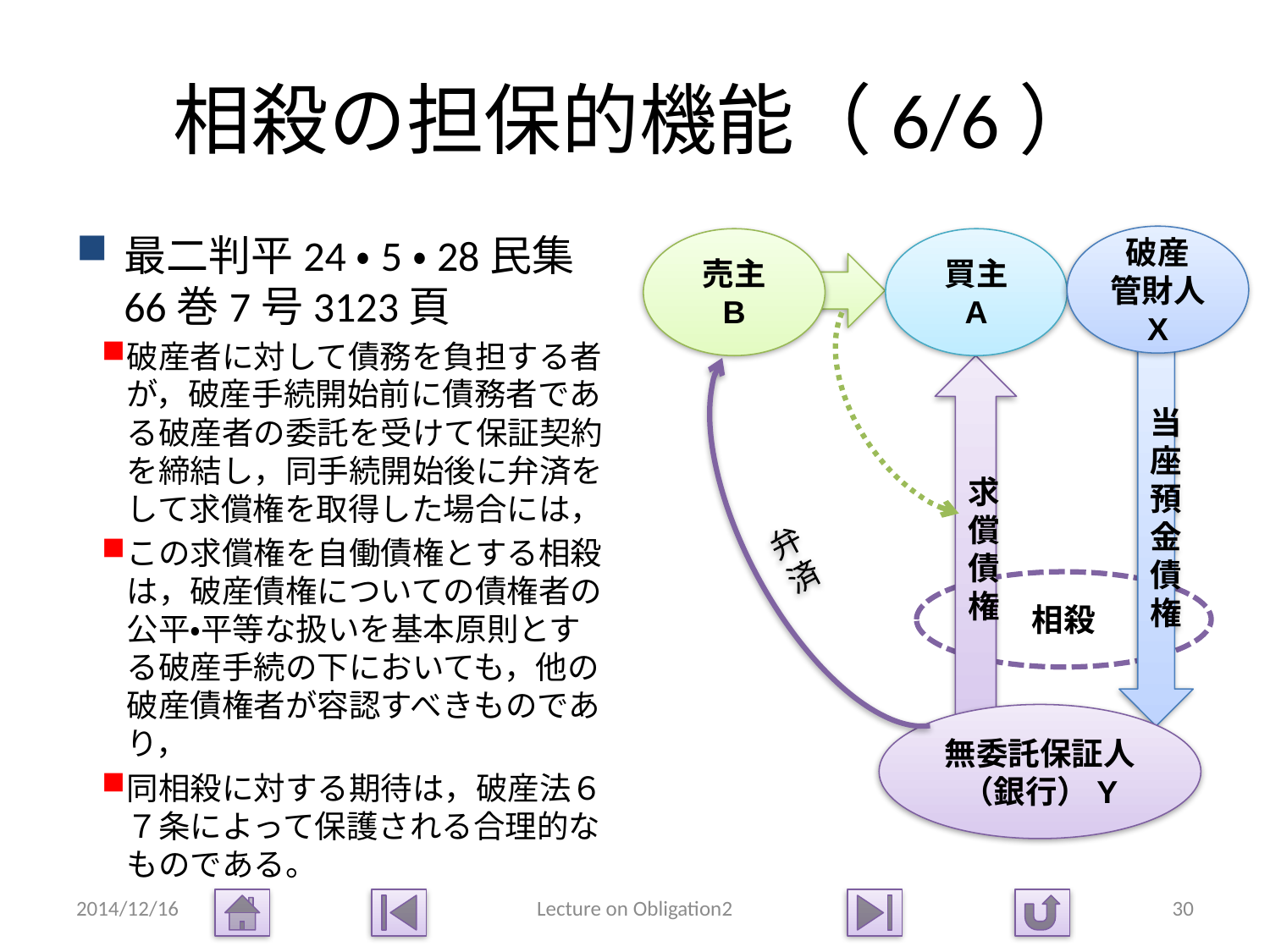

# 相殺の担保的機能（6/6）
最二判平24・5・28民集66巻7号3123頁
破産者に対して債務を負担する者が，破産手続開始前に債務者である破産者の委託を受けて保証契約を締結し，同手続開始後に弁済をして求償権を取得した場合には，
この求償権を自働債権とする相殺は，破産債権についての債権者の公平・平等な扱いを基本原則とする破産手続の下においても，他の破産債権者が容認すべきものであり，
同相殺に対する期待は，破産法６７条によって保護される合理的なものである。
破産
管財人
X
売主
B
買主
A

弁済
当座預金債権
求償債権
相殺
無委託保証人
（銀行）Y
2014/12/16
Lecture on Obligation2
30